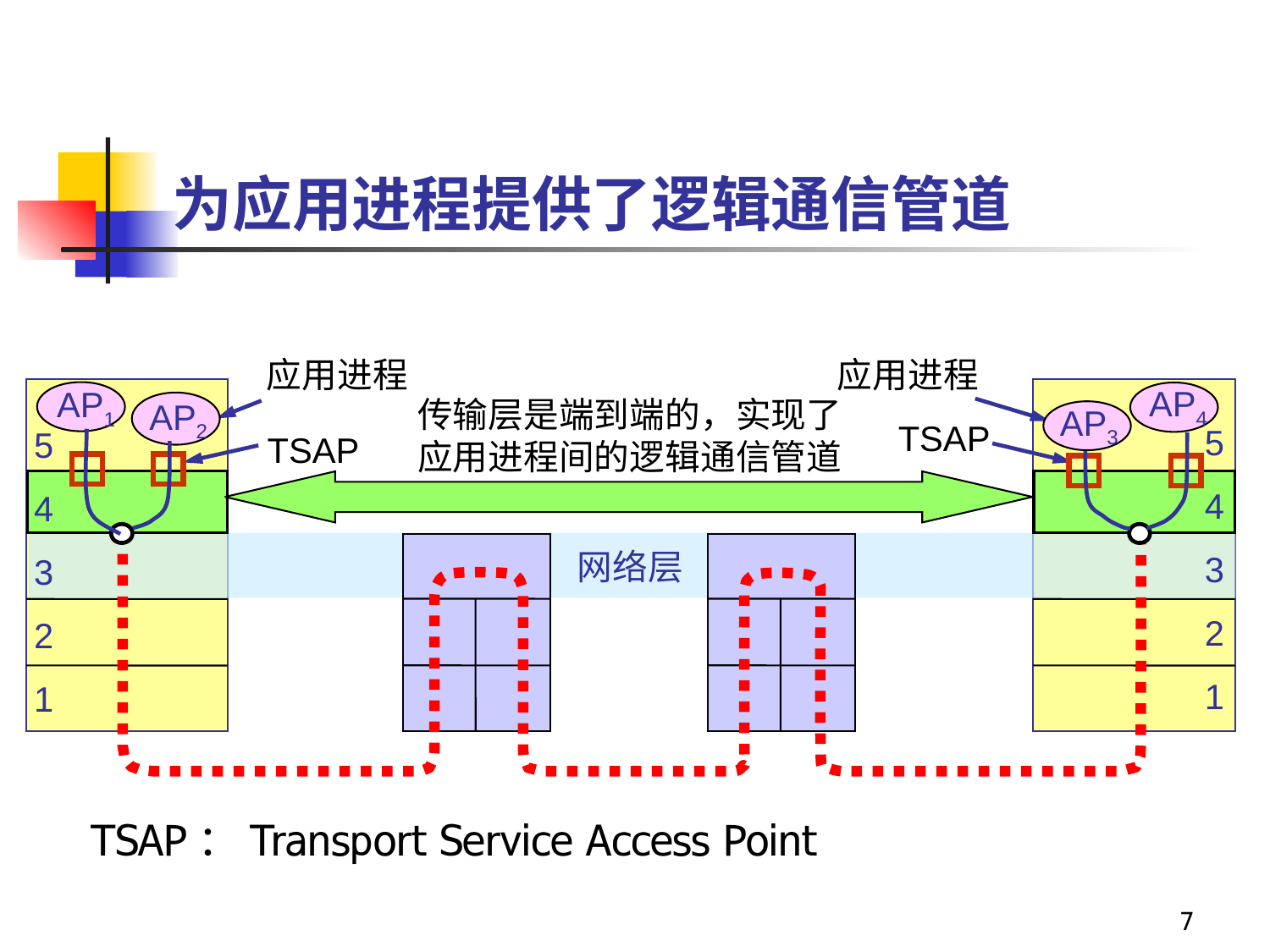

# 为应用进程提供了逻辑通信管道
应用进程
应用进程
AP4
AP1

传输层是端到端的，实现了应用进程间的逻辑通信管道
AP2

5
4
3
2
1
AP3
5
4
3
2
1

TSAP
TSAP

网络层

TSAP：Transport Service Access Point
7